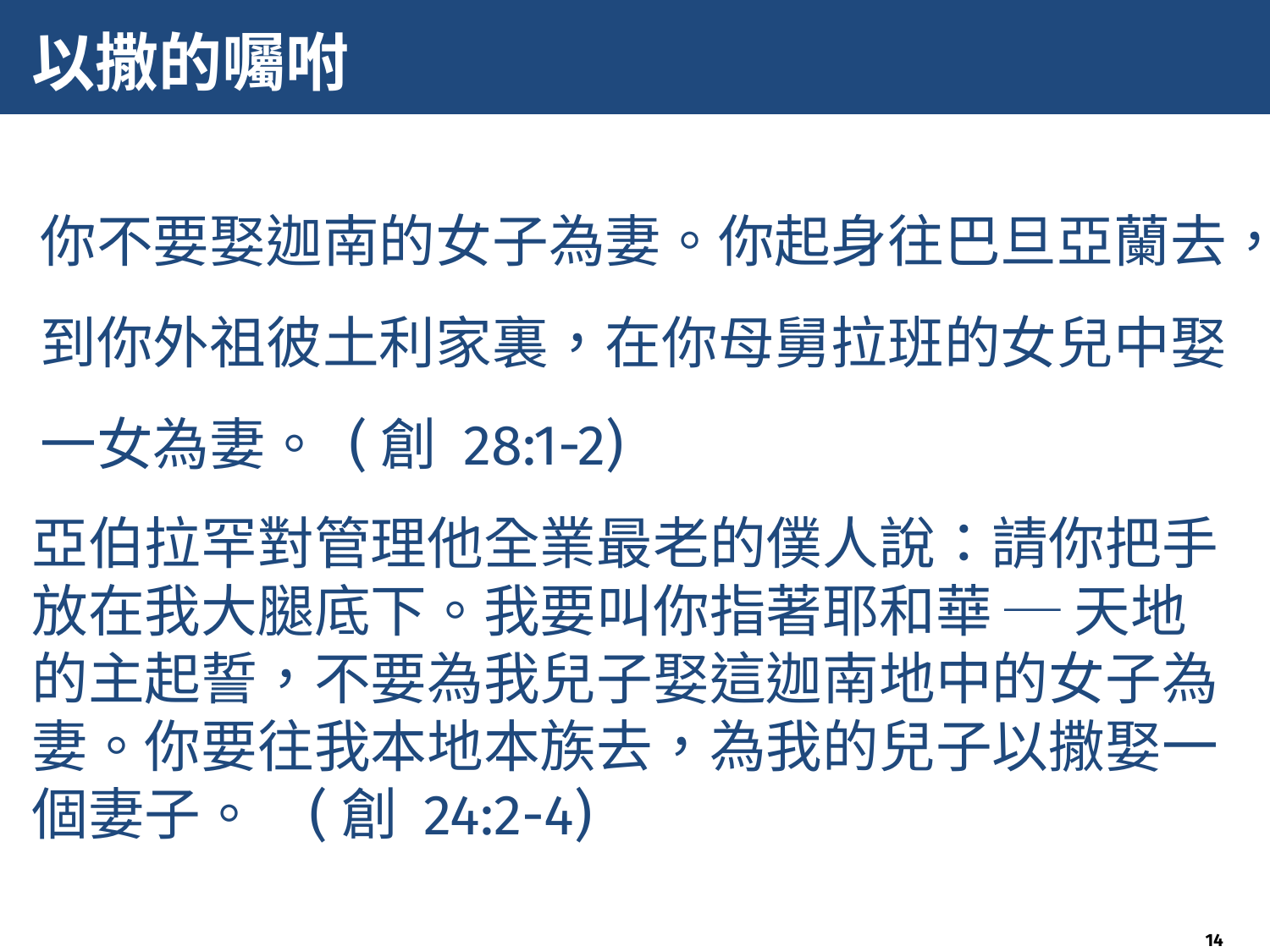

# 以撒的囑咐
你不要娶迦南的女子為妻。你起身往巴旦亞蘭去，到你外祖彼土利家裏，在你母舅拉班的女兒中娶一女為妻。 (創 28:1-2)
亞伯拉罕對管理他全業最老的僕人說：請你把手放在我大腿底下。我要叫你指著耶和華 ─ 天地的主起誓，不要為我兒子娶這迦南地中的女子為妻。你要往我本地本族去，為我的兒子以撒娶一個妻子。   (創 24:2-4)